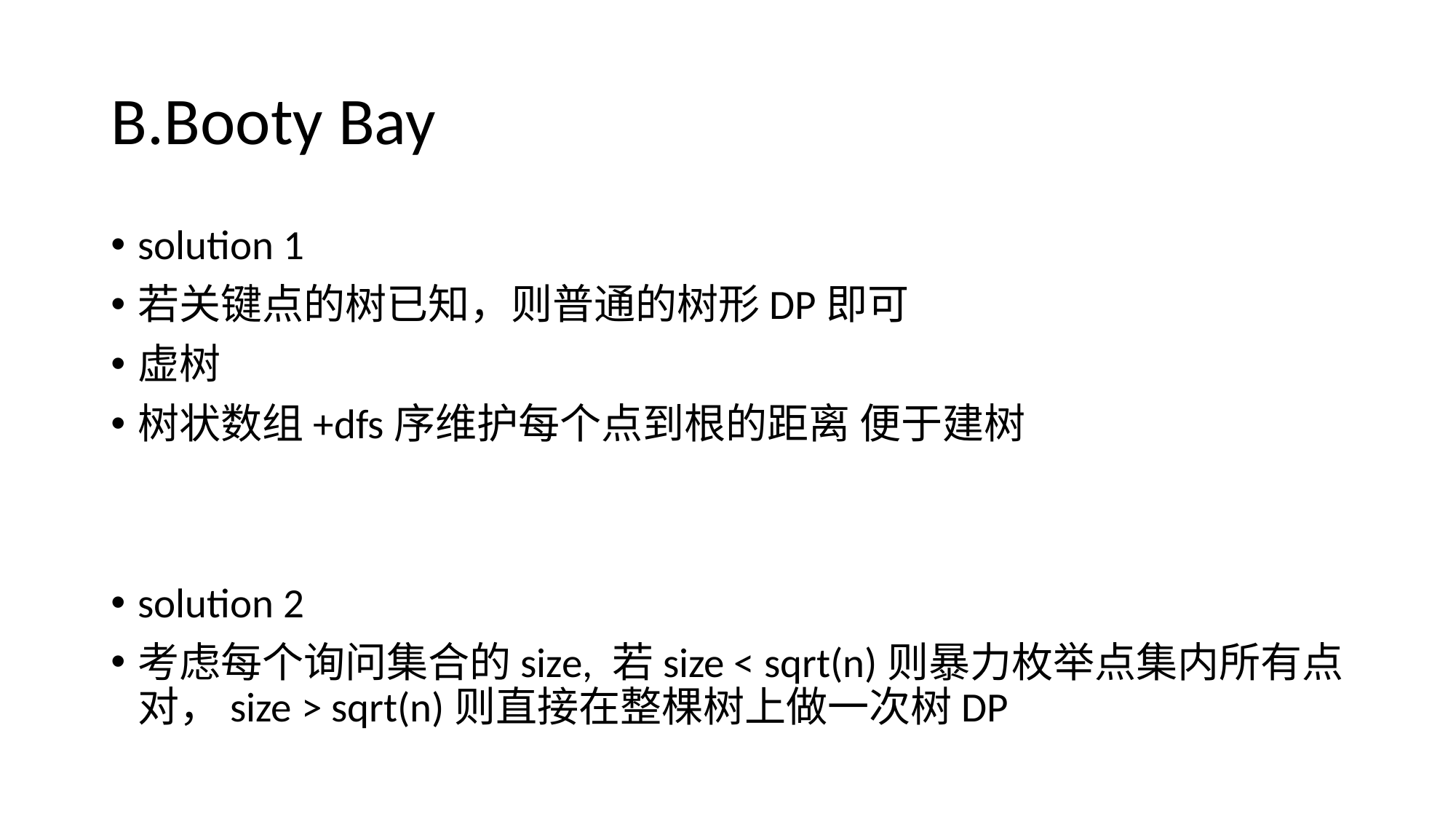

# B.Booty Bay
solution 1
若关键点的树已知，则普通的树形DP即可
虚树
树状数组+dfs序维护每个点到根的距离 便于建树

solution 2
考虑每个询问集合的size, 若size < sqrt(n)则暴力枚举点集内所有点对，size > sqrt(n)则直接在整棵树上做一次树DP